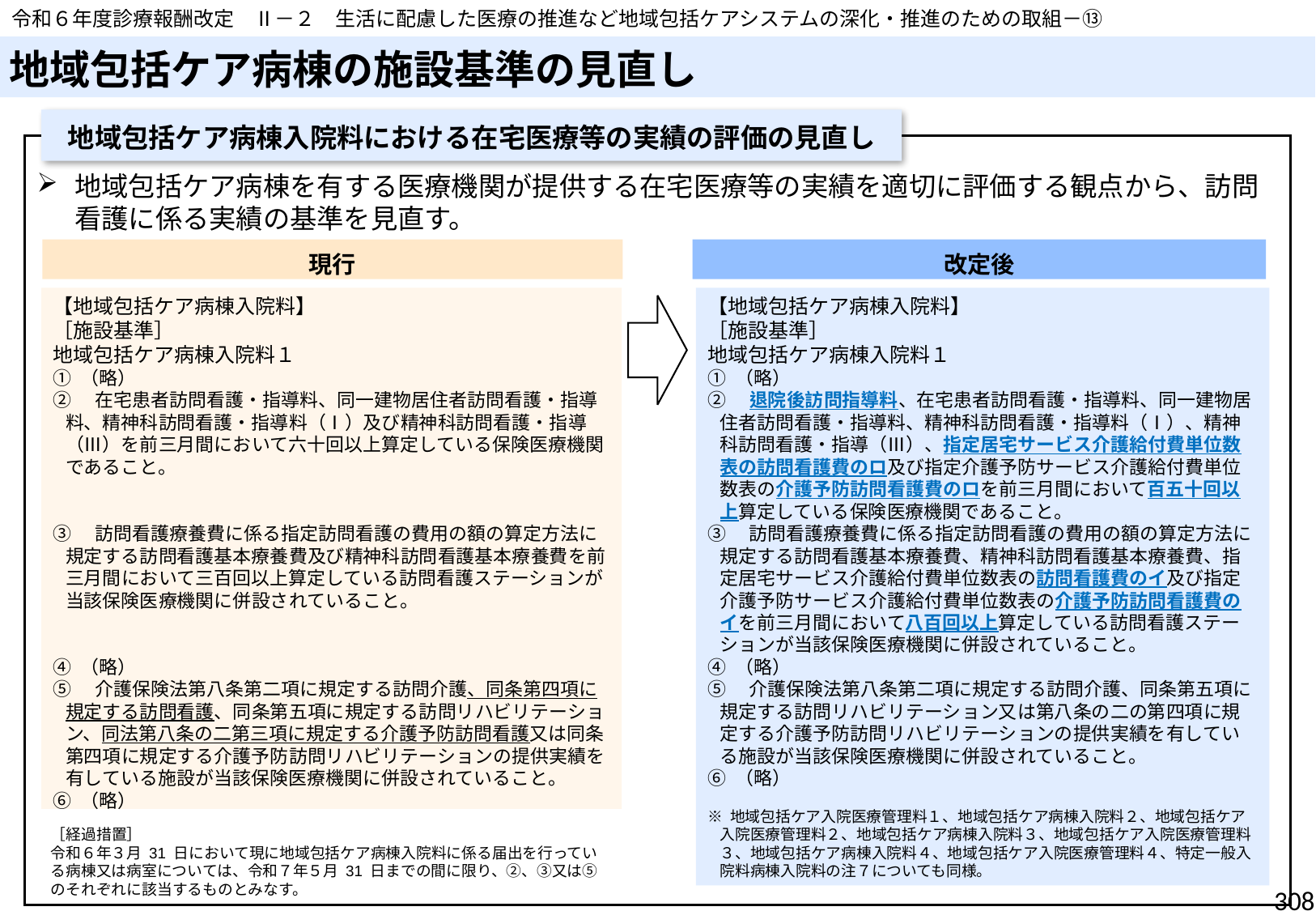

令和６年度診療報酬改定　Ⅱ－２　生活に配慮した医療の推進など地域包括ケアシステムの深化・推進のための取組－⑬
# 地域包括ケア病棟の施設基準の見直し
地域包括ケア病棟入院料における在宅医療等の実績の評価の見直し

地域包括ケア病棟を有する医療機関が提供する在宅医療等の実績を適切に評価する観点から、訪問看護に係る実績の基準を見直す。

現行
改定後
【地域包括ケア病棟入院料】
［施設基準］
地域包括ケア病棟入院料１
① （略）
②　在宅患者訪問看護・指導料、同一建物居住者訪問看護・指導料、精神科訪問看護・指導料（Ⅰ）及び精神科訪問看護・指導（Ⅲ）を前三月間において六十回以上算定している保険医療機関であること。

③　訪問看護療養費に係る指定訪問看護の費用の額の算定方法に規定する訪問看護基本療養費及び精神科訪問看護基本療養費を前三月間において三百回以上算定している訪問看護ステーションが当該保険医療機関に併設されていること。

④ （略）
⑤　介護保険法第八条第二項に規定する訪問介護、同条第四項に規定する訪問看護、同条第五項に規定する訪問リハビリテーション、同法第八条の二第三項に規定する介護予防訪問看護又は同条第四項に規定する介護予防訪問リハビリテーションの提供実績を有している施設が当該保険医療機関に併設されていること。
⑥ （略）
【地域包括ケア病棟入院料】
［施設基準］
地域包括ケア病棟入院料１
① （略）
②　退院後訪問指導料、在宅患者訪問看護・指導料、同一建物居住者訪問看護・指導料、精神科訪問看護・指導料（Ⅰ）、精神科訪問看護・指導（Ⅲ）、指定居宅サービス介護給付費単位数表の訪問看護費のロ及び指定介護予防サービス介護給付費単位数表の介護予防訪問看護費のロを前三月間において百五十回以上算定している保険医療機関であること。
③　訪問看護療養費に係る指定訪問看護の費用の額の算定方法に規定する訪問看護基本療養費、精神科訪問看護基本療養費、指定居宅サービス介護給付費単位数表の訪問看護費のイ及び指定介護予防サービス介護給付費単位数表の介護予防訪問看護費のイを前三月間において八百回以上算定している訪問看護ステーションが当該保険医療機関に併設されていること。
④ （略）
⑤　介護保険法第八条第二項に規定する訪問介護、同条第五項に規定する訪問リハビリテーション又は第八条の二の第四項に規定する介護予防訪問リハビリテーションの提供実績を有している施設が当該保険医療機関に併設されていること。
⑥ （略）

※ 地域包括ケア入院医療管理料１、地域包括ケア病棟入院料２、地域包括ケア入院医療管理料２、地域包括ケア病棟入院料３、地域包括ケア入院医療管理料３、地域包括ケア病棟入院料４、地域包括ケア入院医療管理料４、特定一般入院料病棟入院料の注７についても同様。

［経過措置］
令和６年３月 31 日において現に地域包括ケア病棟入院料に係る届出を行っている病棟又は病室については、令和７年５月 31 日までの間に限り、②、③又は⑤のそれぞれに該当するものとみなす。
308